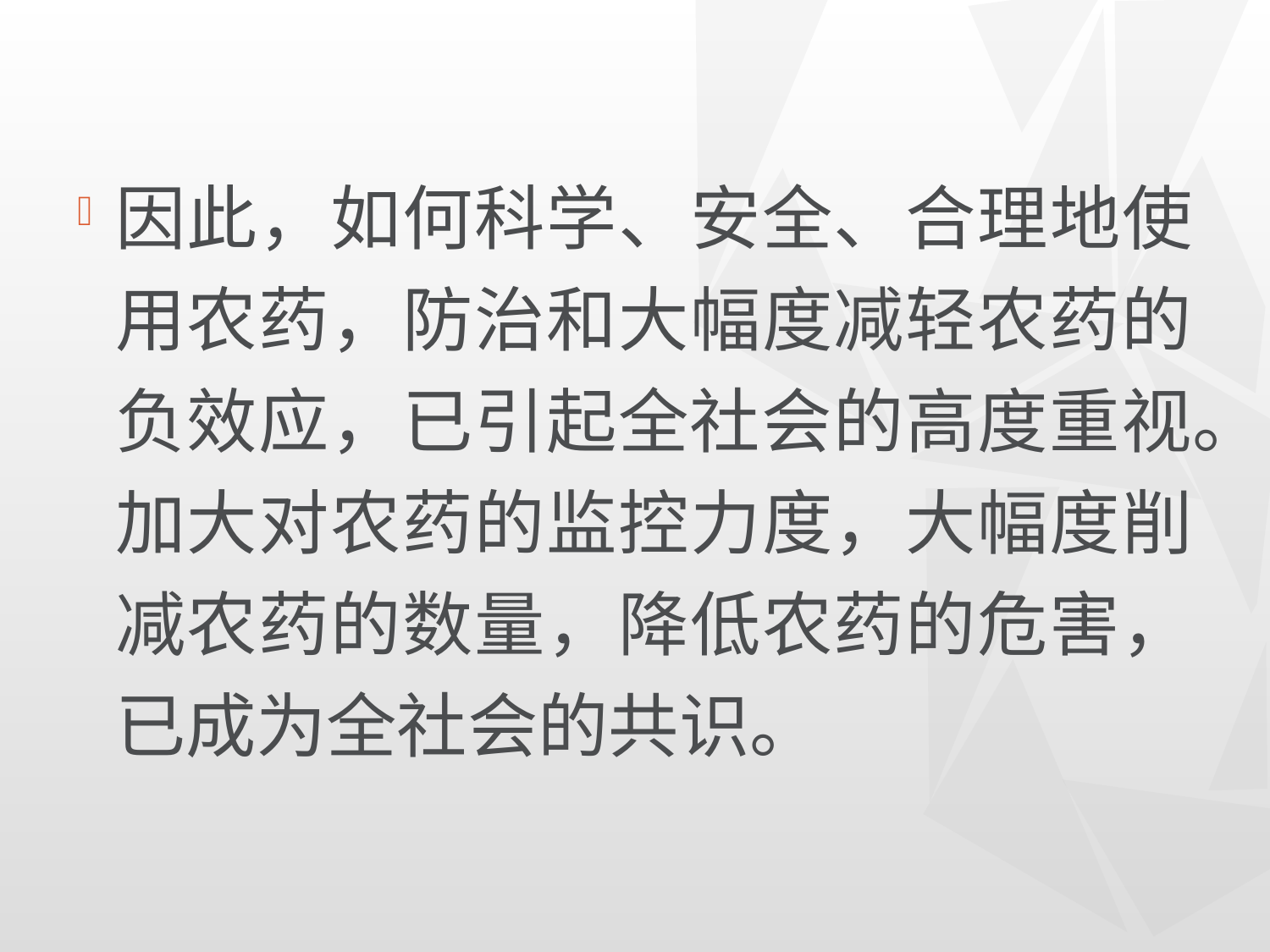

因此，如何科学、安全、合理地使用农药，防治和大幅度减轻农药的负效应，已引起全社会的高度重视。加大对农药的监控力度，大幅度削减农药的数量，降低农药的危害，已成为全社会的共识。